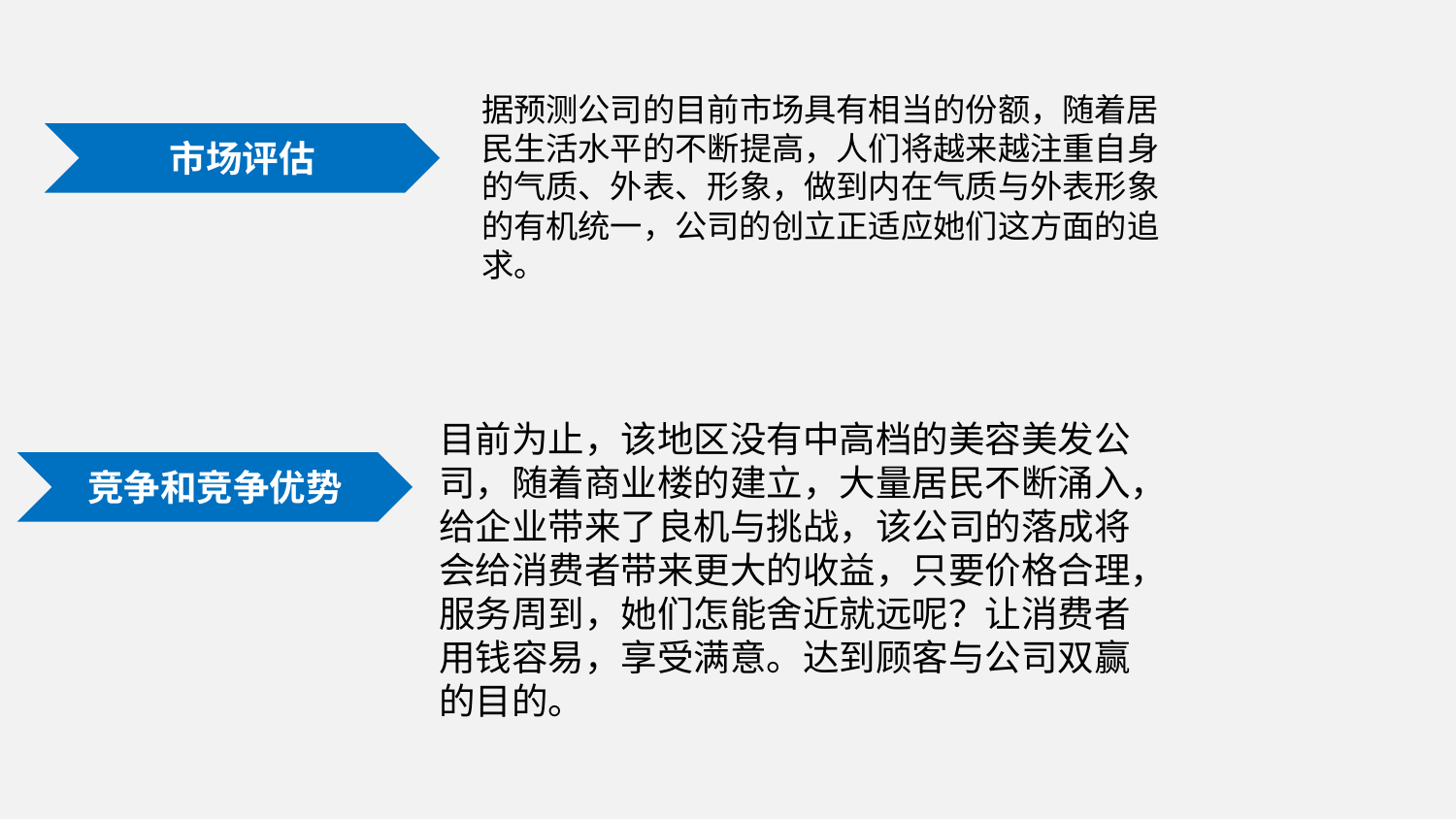

据预测公司的目前市场具有相当的份额，随着居民生活水平的不断提高，人们将越来越注重自身的气质、外表、形象，做到内在气质与外表形象的有机统一，公司的创立正适应她们这方面的追求。
市场评估
目前为止，该地区没有中高档的美容美发公司，随着商业楼的建立，大量居民不断涌入，给企业带来了良机与挑战，该公司的落成将会给消费者带来更大的收益，只要价格合理，服务周到，她们怎能舍近就远呢？让消费者用钱容易，享受满意。达到顾客与公司双赢的目的。
竞争和竞争优势